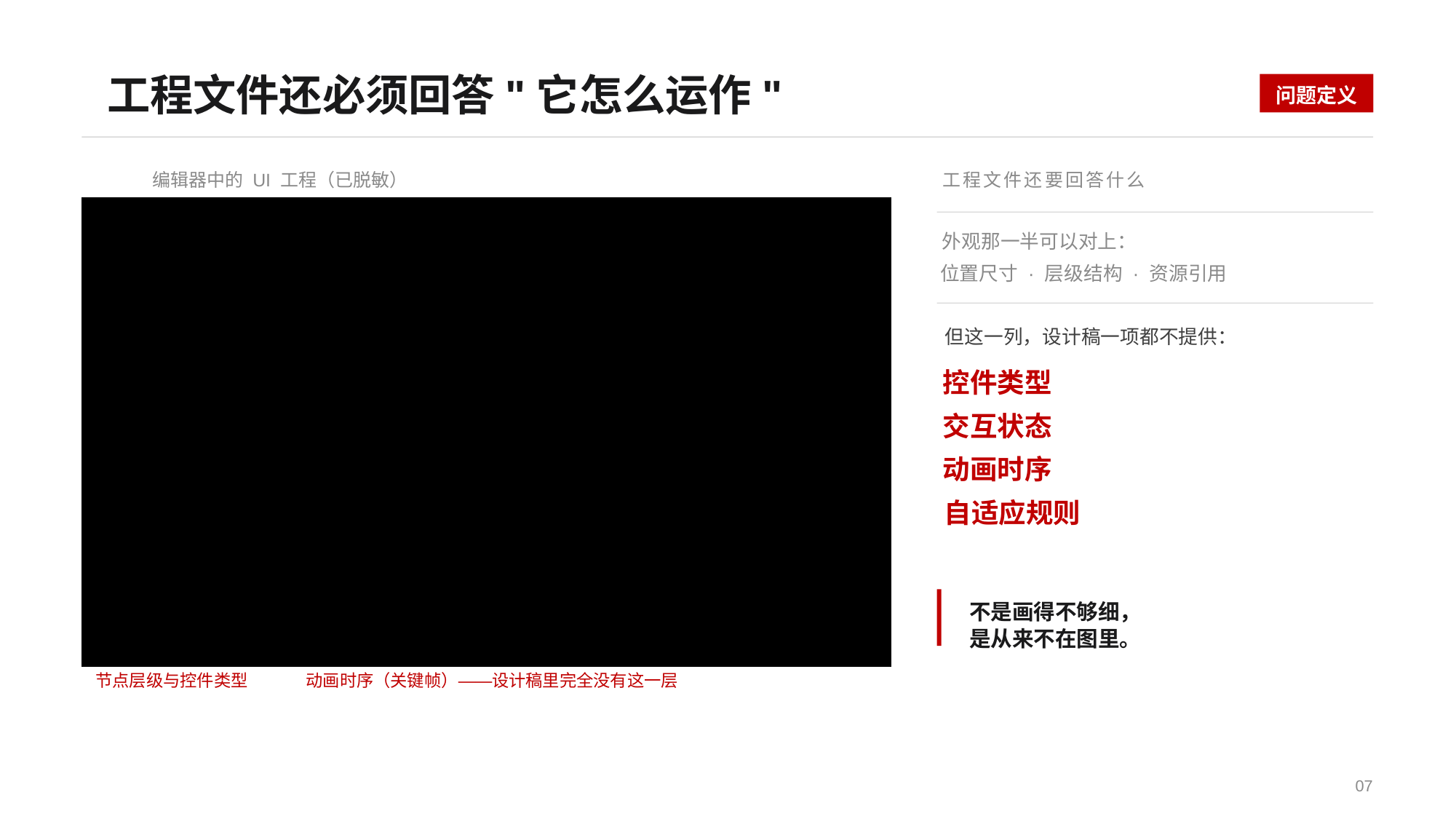

工程文件还必须回答"它怎么运作"

问题定义

编辑器中的 UI 工程（已脱敏）
工程文件还要回答什么

外观那一半可以对上：
位置尺寸 · 层级结构 · 资源引用

但这一列，设计稿一项都不提供：
控件类型
交互状态
动画时序
自适应规则

不是画得不够细，
是从来不在图里。
节点层级与控件类型
动画时序（关键帧）——设计稿里完全没有这一层
07